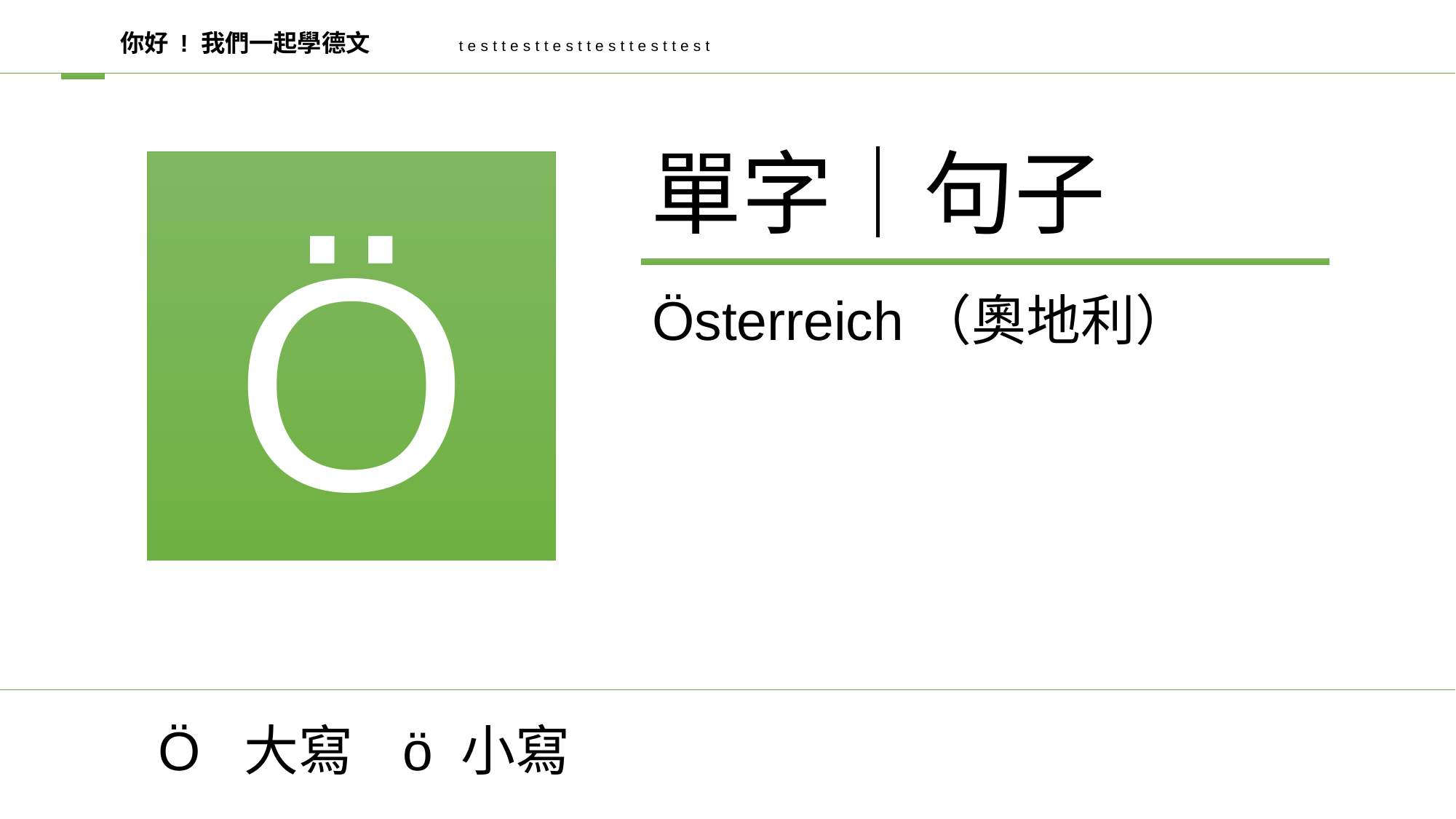

你好 ! 我們一起學德文
testtesttesttesttesttest

單字│句子

Ö

Österreich（奧地利）

Ö  大寫   ö 小寫